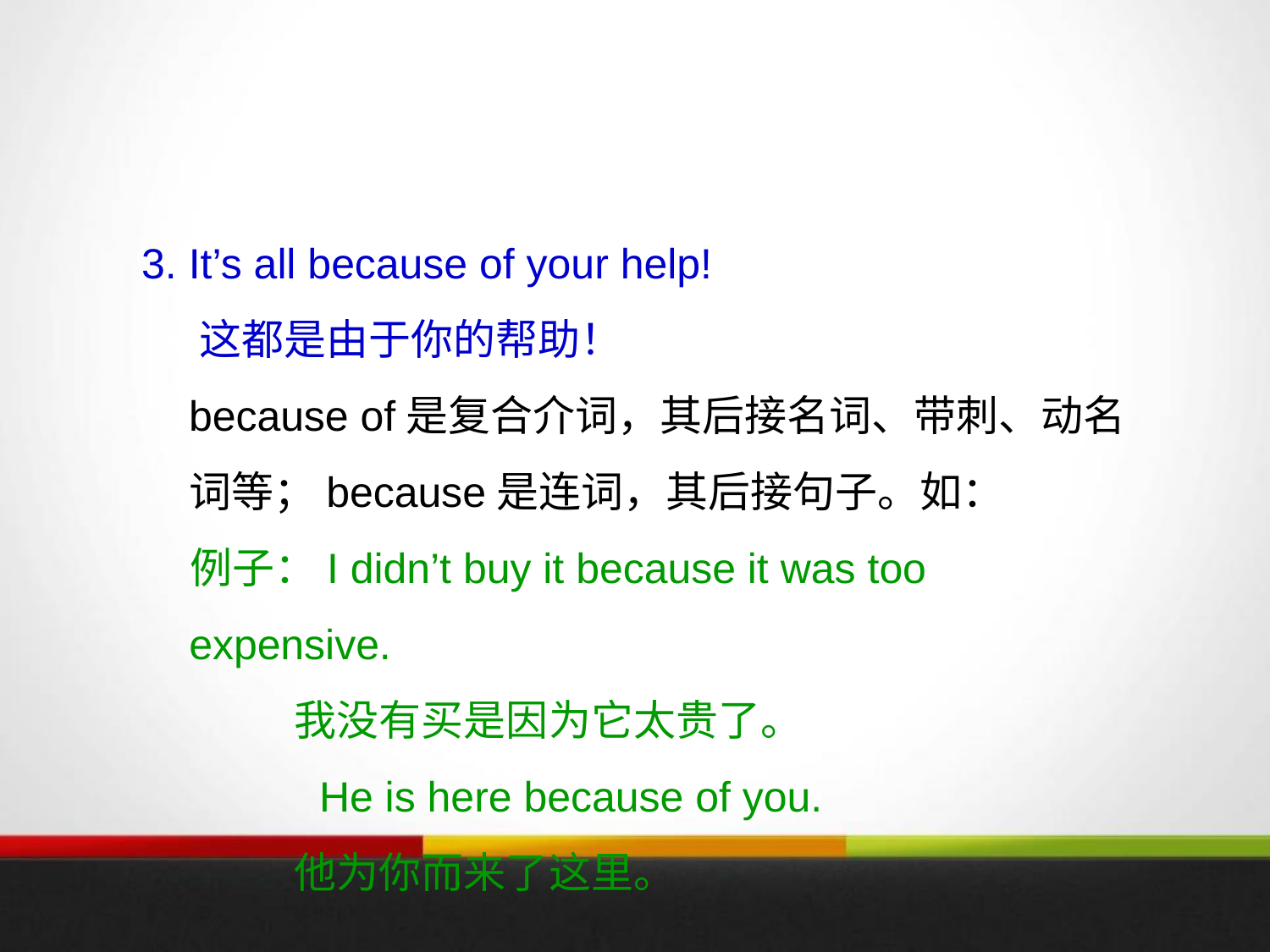

3. It’s all because of your help!
     这都是由于你的帮助！
    because of是复合介词，其后接名词、带刺、动名词等；because是连词，其后接句子。如：
    例子：I didn’t buy it because it was too expensive.
               我没有买是因为它太贵了。
               He is here because of you.
               他为你而来了这里。